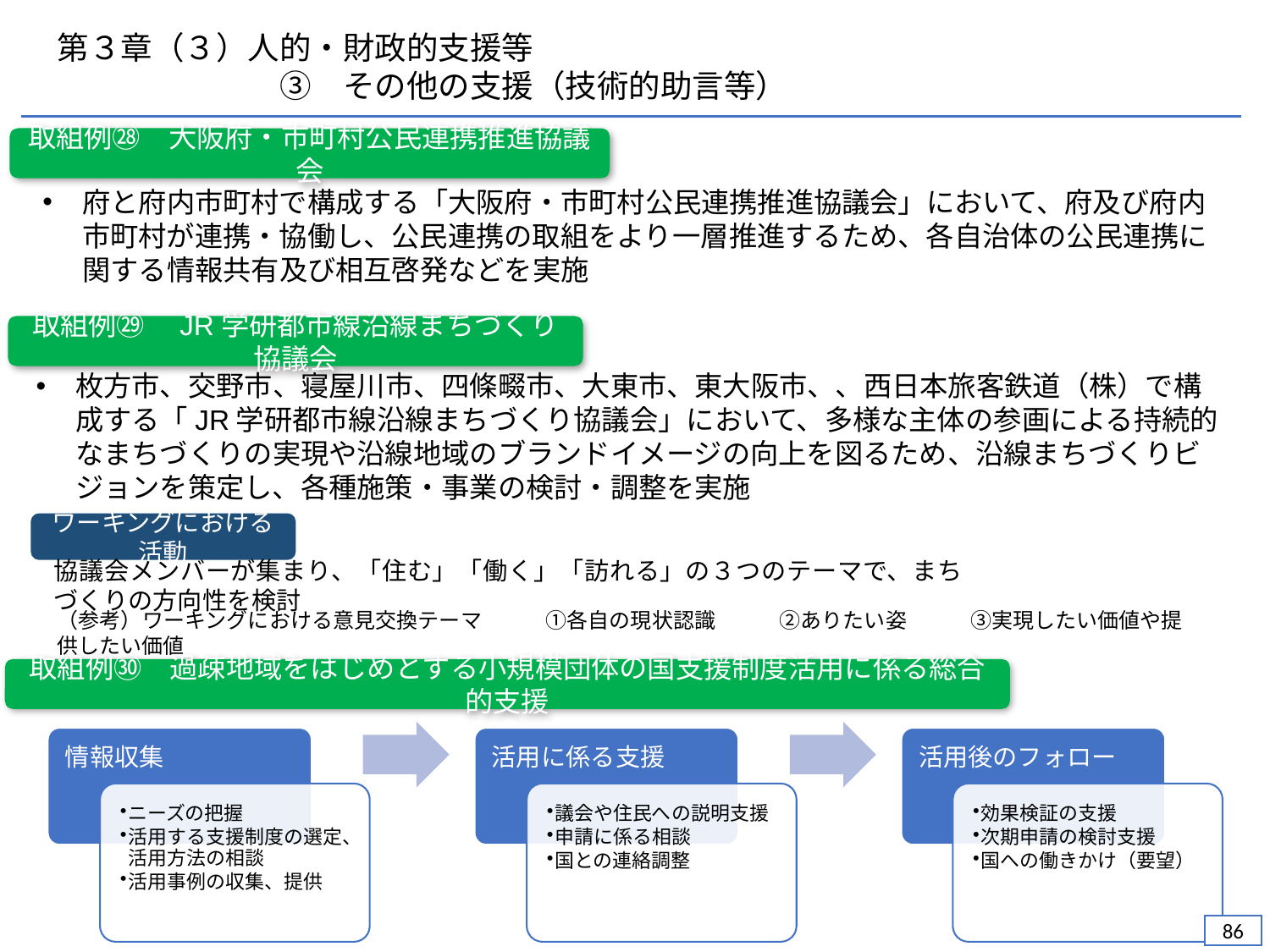

第３章（３）人的・財政的支援等
　　　　　　　③　その他の支援（技術的助言等）
取組例㉘　大阪府・市町村公民連携推進協議会
府と府内市町村で構成する「大阪府・市町村公民連携推進協議会」において、府及び府内市町村が連携・協働し、公民連携の取組をより一層推進するため、各自治体の公民連携に関する情報共有及び相互啓発などを実施
取組例㉙　JR学研都市線沿線まちづくり協議会
枚方市、交野市、寝屋川市、四條畷市、大東市、東大阪市、、西日本旅客鉄道（株）で構成する「JR学研都市線沿線まちづくり協議会」において、多様な主体の参画による持続的なまちづくりの実現や沿線地域のブランドイメージの向上を図るため、沿線まちづくりビジョンを策定し、各種施策・事業の検討・調整を実施
ワーキングにおける活動
協議会メンバーが集まり、「住む」「働く」「訪れる」の３つのテーマで、まちづくりの方向性を検討
（参考）ワーキングにおける意見交換テーマ　　　①各自の現状認識　　　②ありたい姿　　　③実現したい価値や提供したい価値
取組例㉚　過疎地域をはじめとする小規模団体の国支援制度活用に係る総合的支援
情報収集
ニーズの把握
活用する支援制度の選定、活用方法の相談
活用事例の収集、提供

活用に係る支援
議会や住民への説明支援
申請に係る相談
国との連絡調整

活用後のフォロー
効果検証の支援
次期申請の検討支援
国への働きかけ（要望）
86